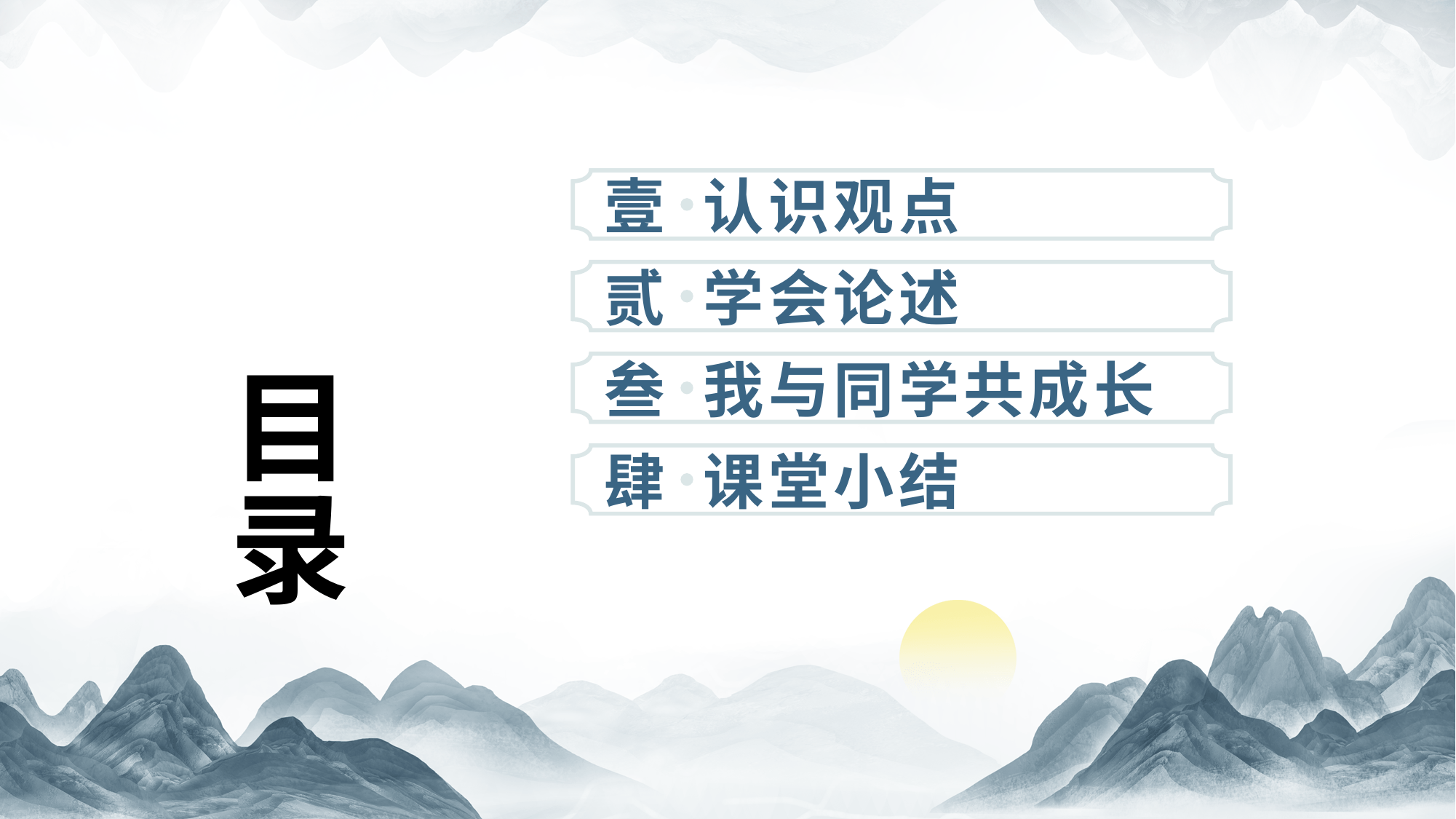

# 目录

认识观点
壹

学会论述
贰

我与同学共成长
叁

课堂小结
肆